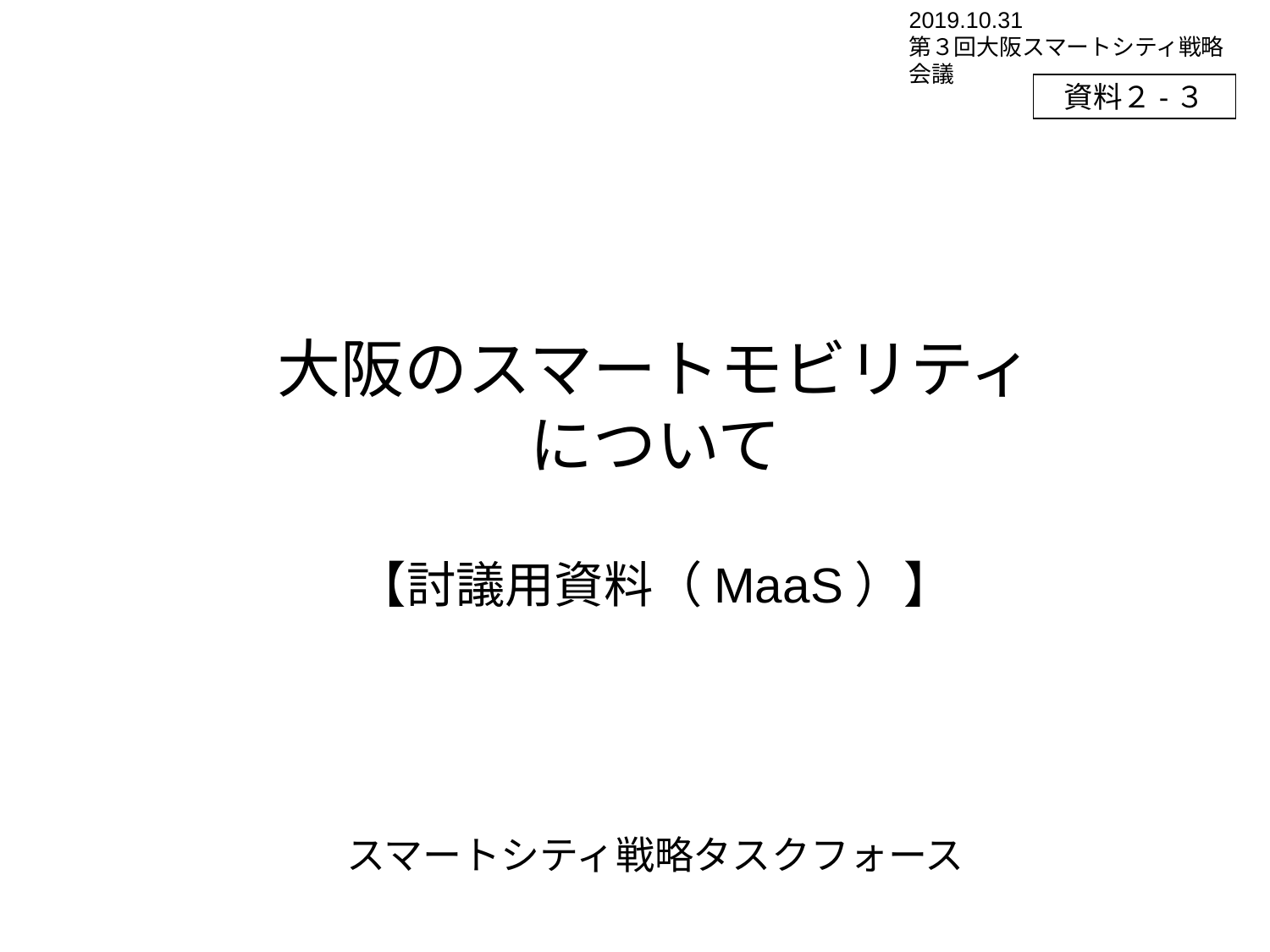

2019.10.31
第３回大阪スマートシティ戦略会議
資料２-３
大阪のスマートモビリティについて

【討議用資料（MaaS）】
スマートシティ戦略タスクフォース